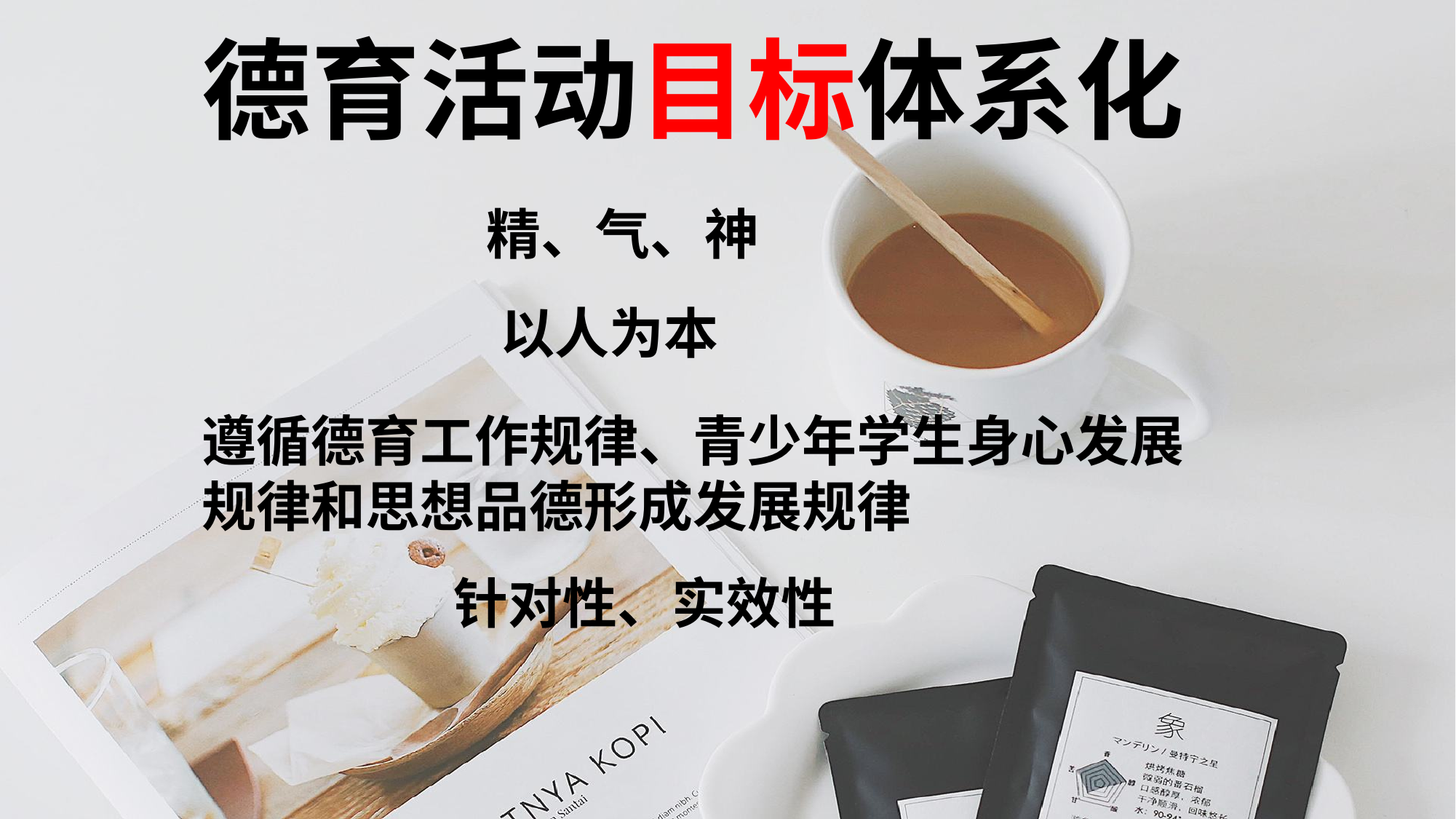

德育活动目标体系化
精、气、神
以人为本
遵循德育工作规律、青少年学生身心发展规律和思想品德形成发展规律
针对性、实效性